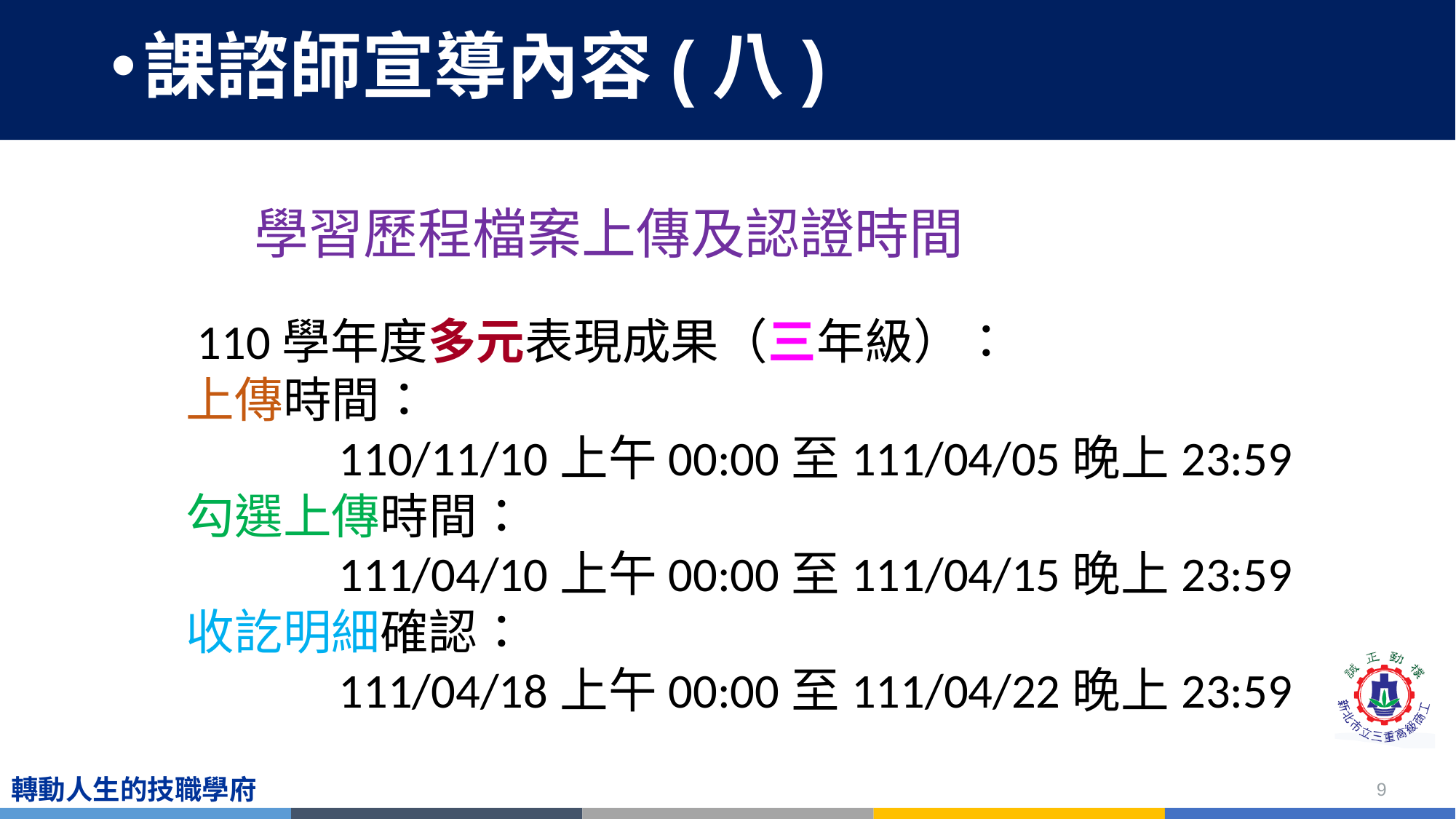

# 課諮師宣導內容(八)

學習歷程檔案上傳及認證時間
 110學年度多元表現成果（三年級）：
上傳時間：
              110/11/10上午00:00至111/04/05晚上23:59
勾選上傳時間：
              111/04/10上午00:00至111/04/15晚上23:59
收訖明細確認：
              111/04/18上午00:00至111/04/22晚上23:59

9